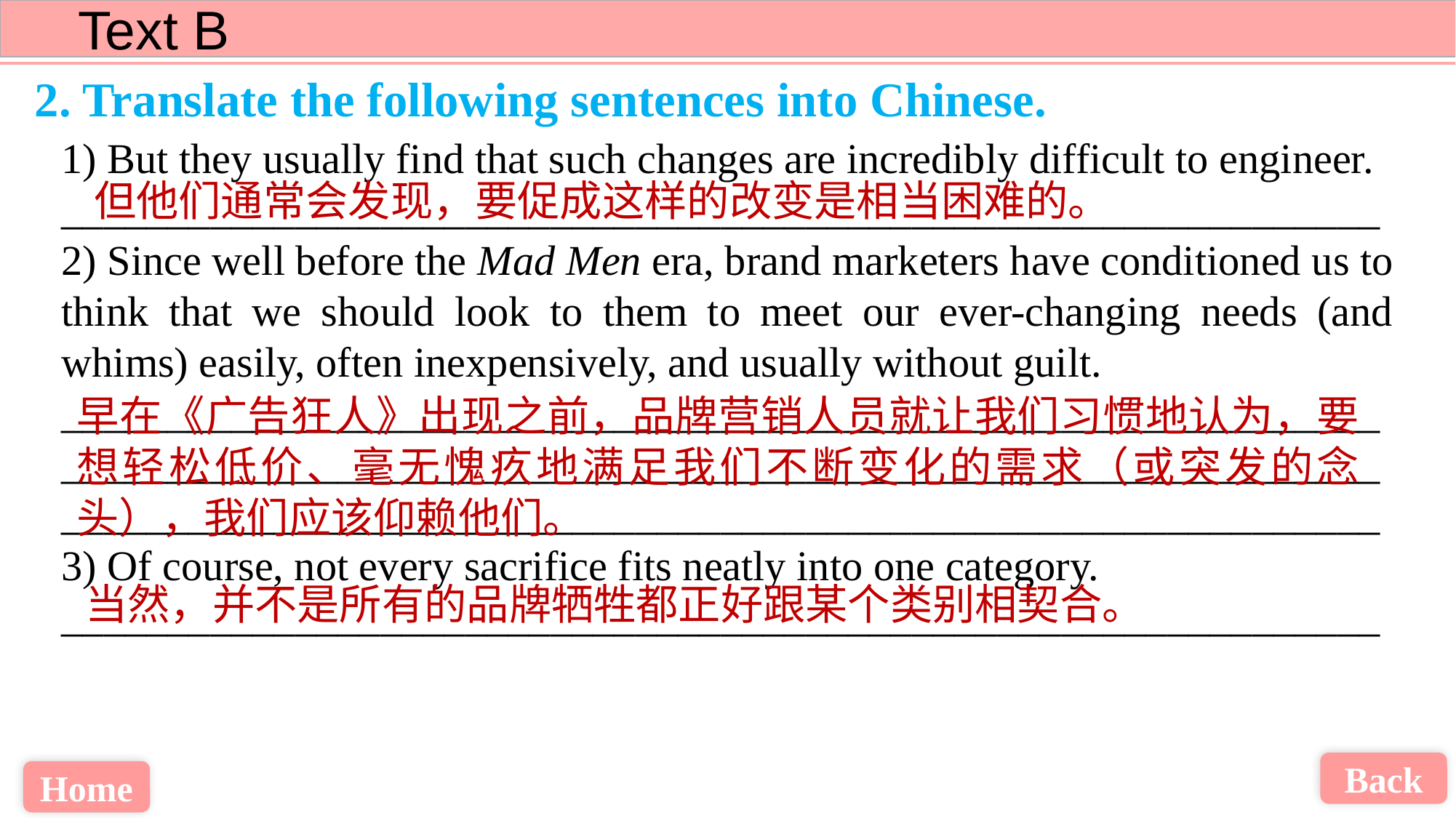

2. Translate the following sentences into Chinese.
1) But they usually find that such changes are incredibly difficult to engineer.
______________________________________________________________
2) Since well before the Mad Men era, brand marketers have conditioned us to think that we should look to them to meet our ever-changing needs (and whims) easily, often inexpensively, and usually without guilt.
______________________________________________________________
____________________________________________________________________________________________________________________________
3) Of course, not every sacrifice fits neatly into one category.
______________________________________________________________
但他们通常会发现，要促成这样的改变是相当困难的。
早在《广告狂人》出现之前，品牌营销人员就让我们习惯地认为，要想轻松低价、毫无愧疚地满足我们不断变化的需求（或突发的念头），我们应该仰赖他们。
当然，并不是所有的品牌牺牲都正好跟某个类别相契合。
Back